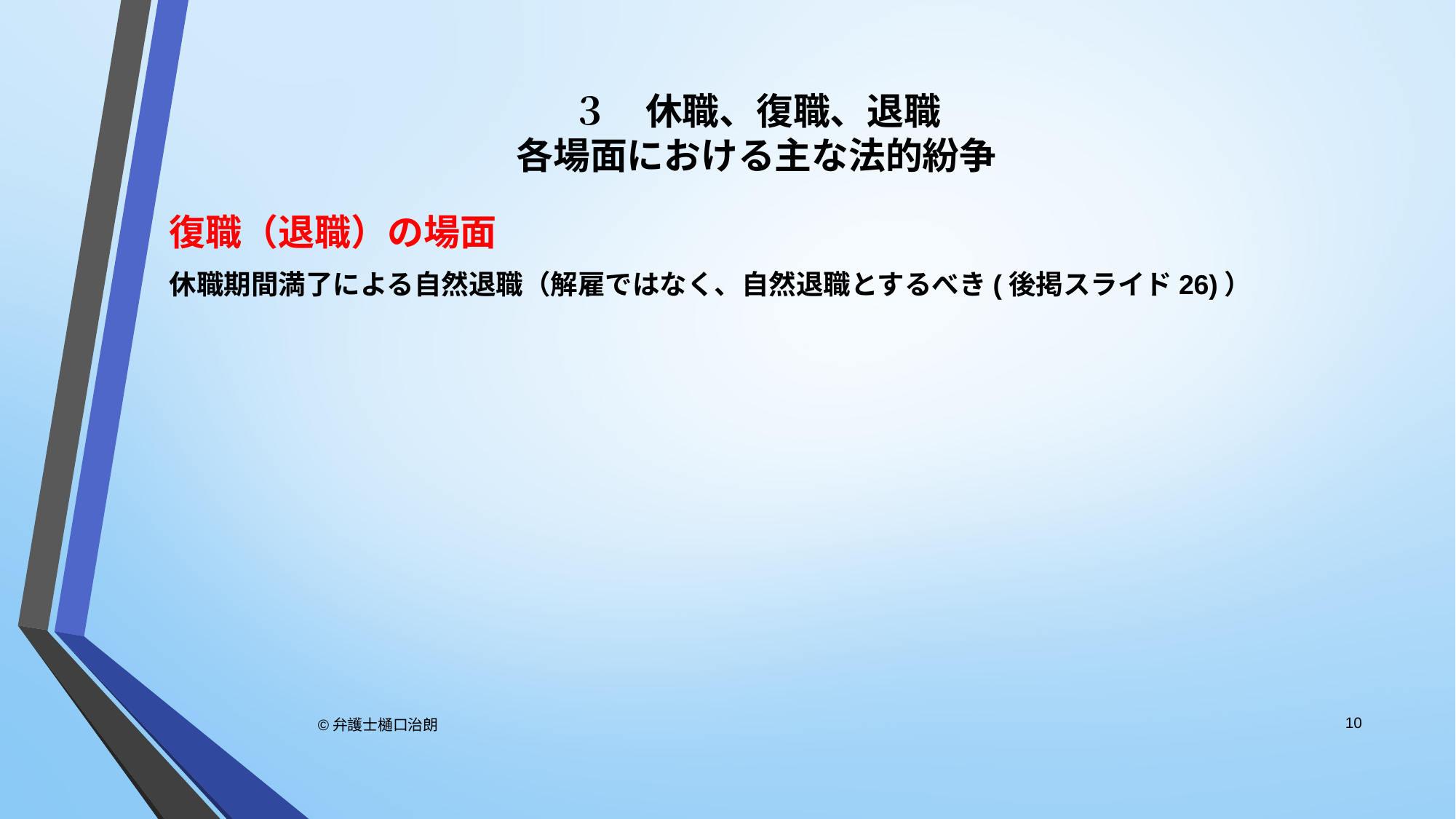

# ３　休職、復職、退職 各場面における主な法的紛争
復職（退職）の場面
休職期間満了による自然退職（解雇ではなく、自然退職とするべき(後掲スライド26)）
10
©弁護士樋口治朗